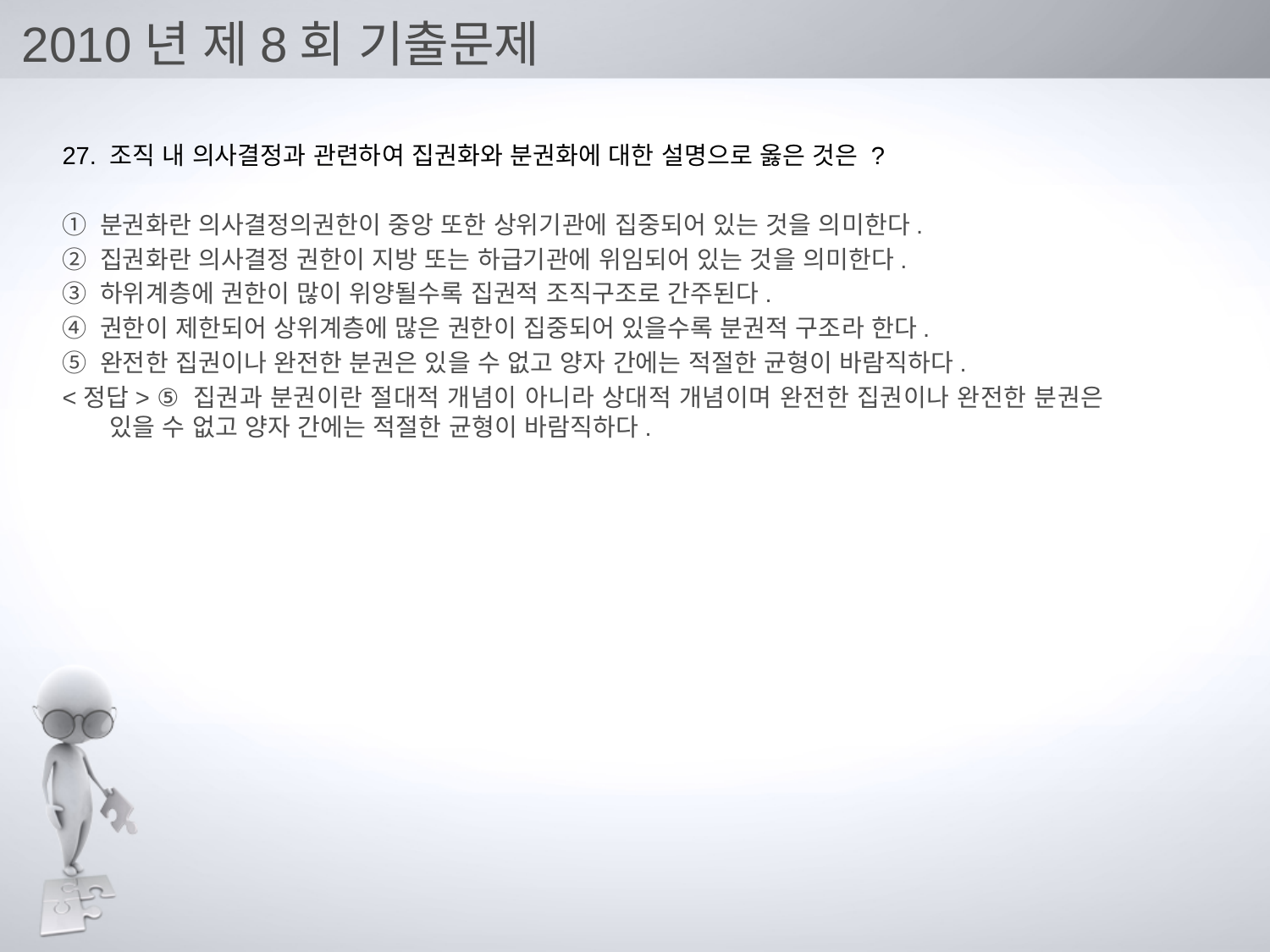

# 2010년 제8회 기출문제

27. 조직 내 의사결정과 관련하여 집권화와 분권화에 대한 설명으로 옳은 것은 ?

① 분권화란 의사결정의권한이 중앙 또한 상위기관에 집중되어 있는 것을 의미한다.
② 집권화란 의사결정 권한이 지방 또는 하급기관에 위임되어 있는 것을 의미한다.
③ 하위계층에 권한이 많이 위양될수록 집권적 조직구조로 간주된다.
④ 권한이 제한되어 상위계층에 많은 권한이 집중되어 있을수록 분권적 구조라 한다.
⑤ 완전한 집권이나 완전한 분권은 있을 수 없고 양자 간에는 적절한 균형이 바람직하다.
<정답> ⑤ 집권과 분권이란 절대적 개념이 아니라 상대적 개념이며 완전한 집권이나 완전한 분권은 있을 수 없고 양자 간에는 적절한 균형이 바람직하다.